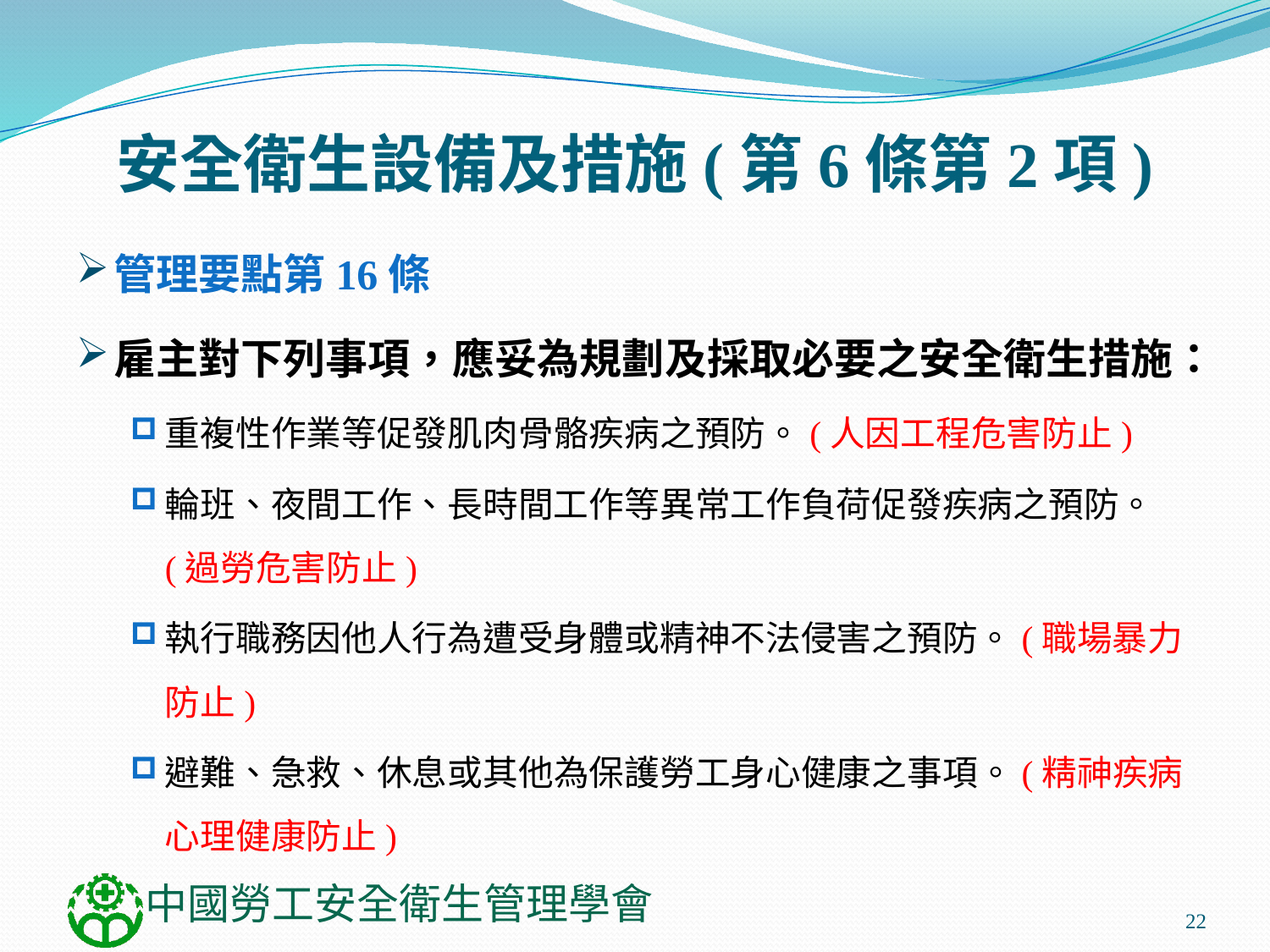

# 安全衛生設備及措施(第6條第2項)
管理要點第16條
雇主對下列事項，應妥為規劃及採取必要之安全衛生措施：
重複性作業等促發肌肉骨骼疾病之預防。(人因工程危害防止)
輪班、夜間工作、長時間工作等異常工作負荷促發疾病之預防。(過勞危害防止)
執行職務因他人行為遭受身體或精神不法侵害之預防。(職場暴力防止)
避難、急救、休息或其他為保護勞工身心健康之事項。(精神疾病心理健康防止)
22